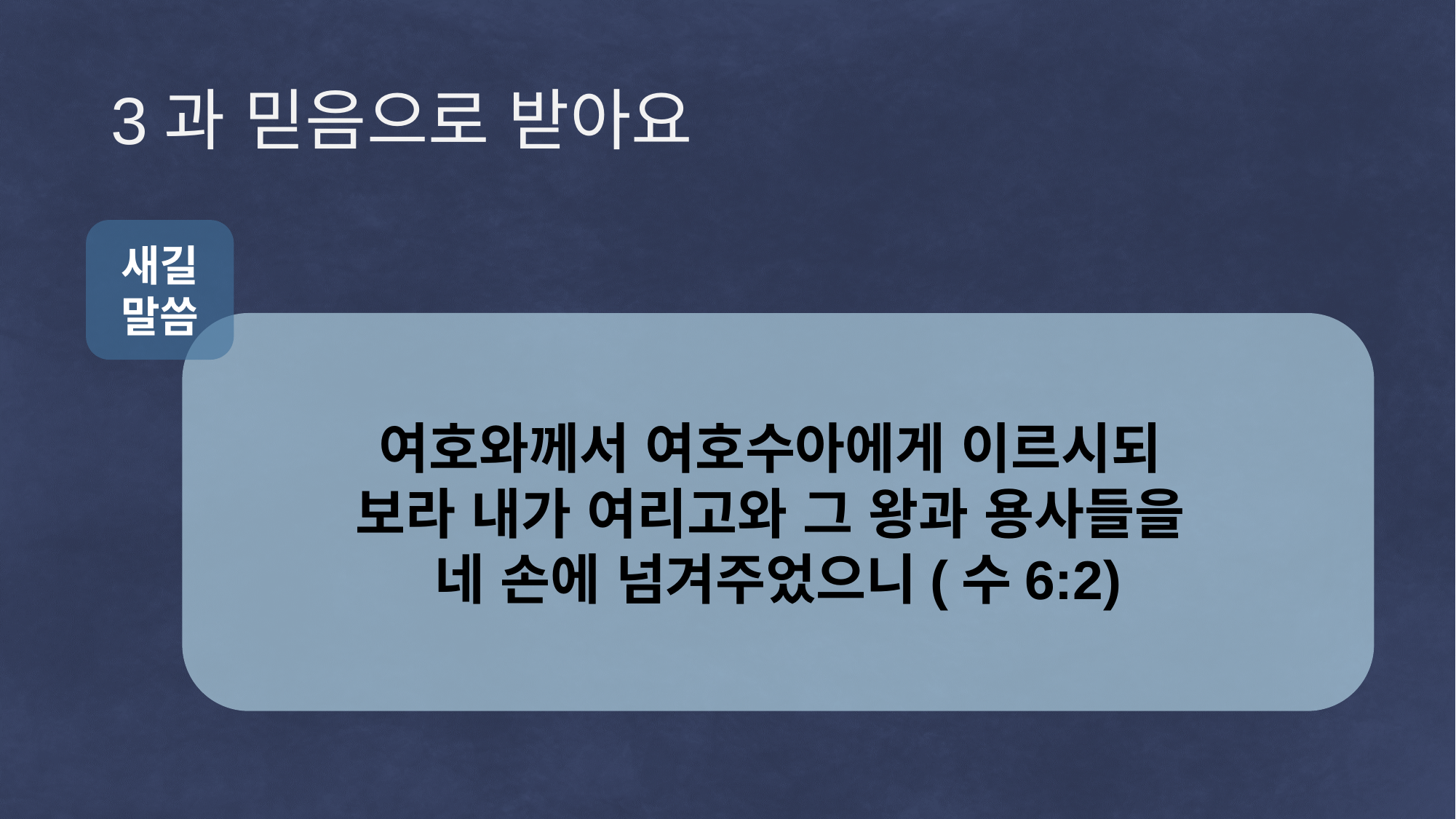

# 3과 믿음으로 받아요
새길
말씀
여호와께서 여호수아에게 이르시되
보라 내가 여리고와 그 왕과 용사들을
네 손에 넘겨주었으니(수6:2)